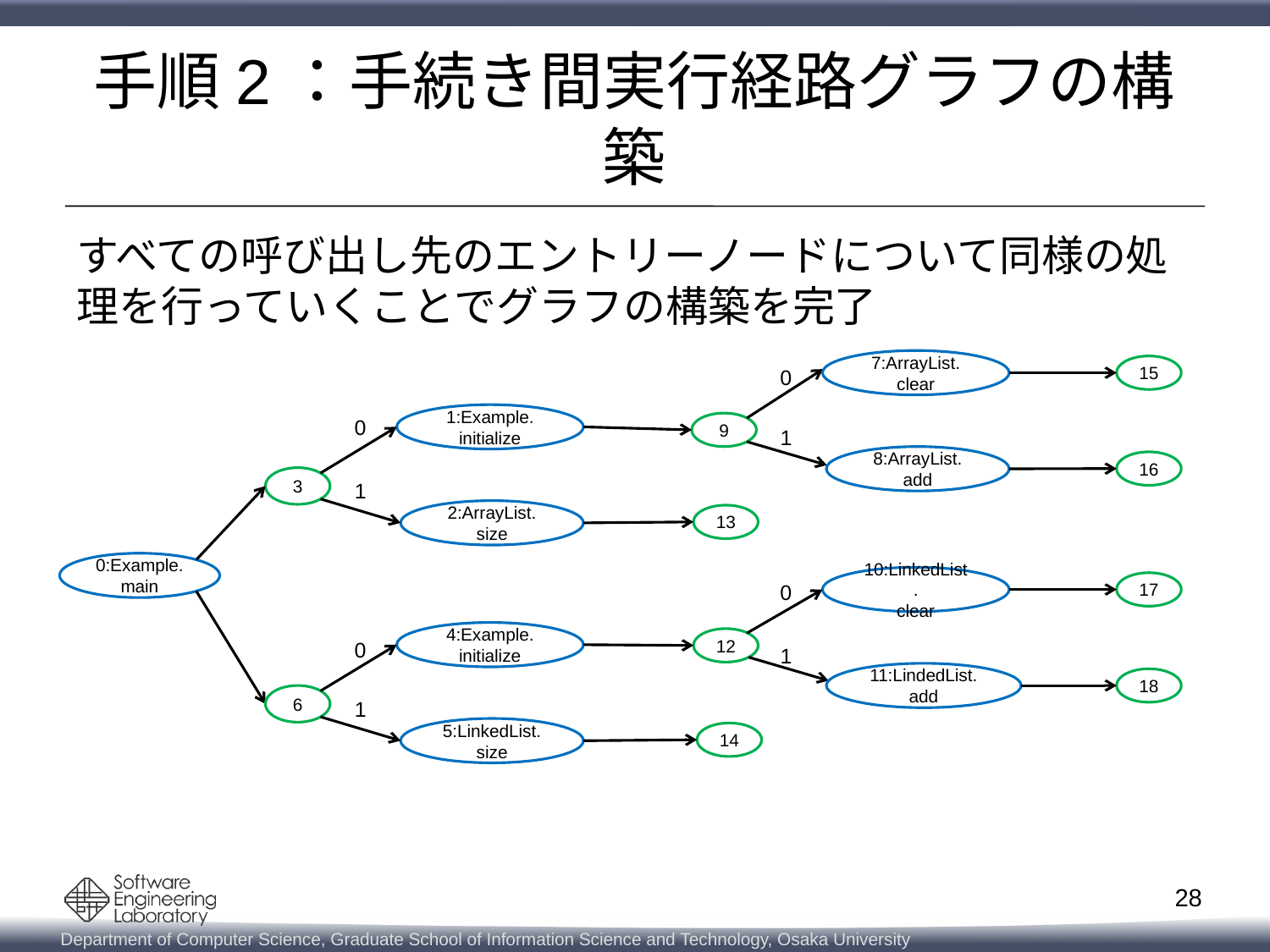

# 手順2：手続き間実行経路グラフの構築
すべての呼び出し先のエントリーノードについて同様の処理を行っていくことでグラフの構築を完了
7:ArrayList.
clear
15
0
1:Example.
initialize
0
9
1
8:ArrayList.
add
16
3
1
2:ArrayList.
size
13
0:Example.main
10:LinkedList.
clear
17
0
4:Example.
initialize
12
0
1
11:LindedList.
add
18
6
1
5:LinkedList.
size
14
28